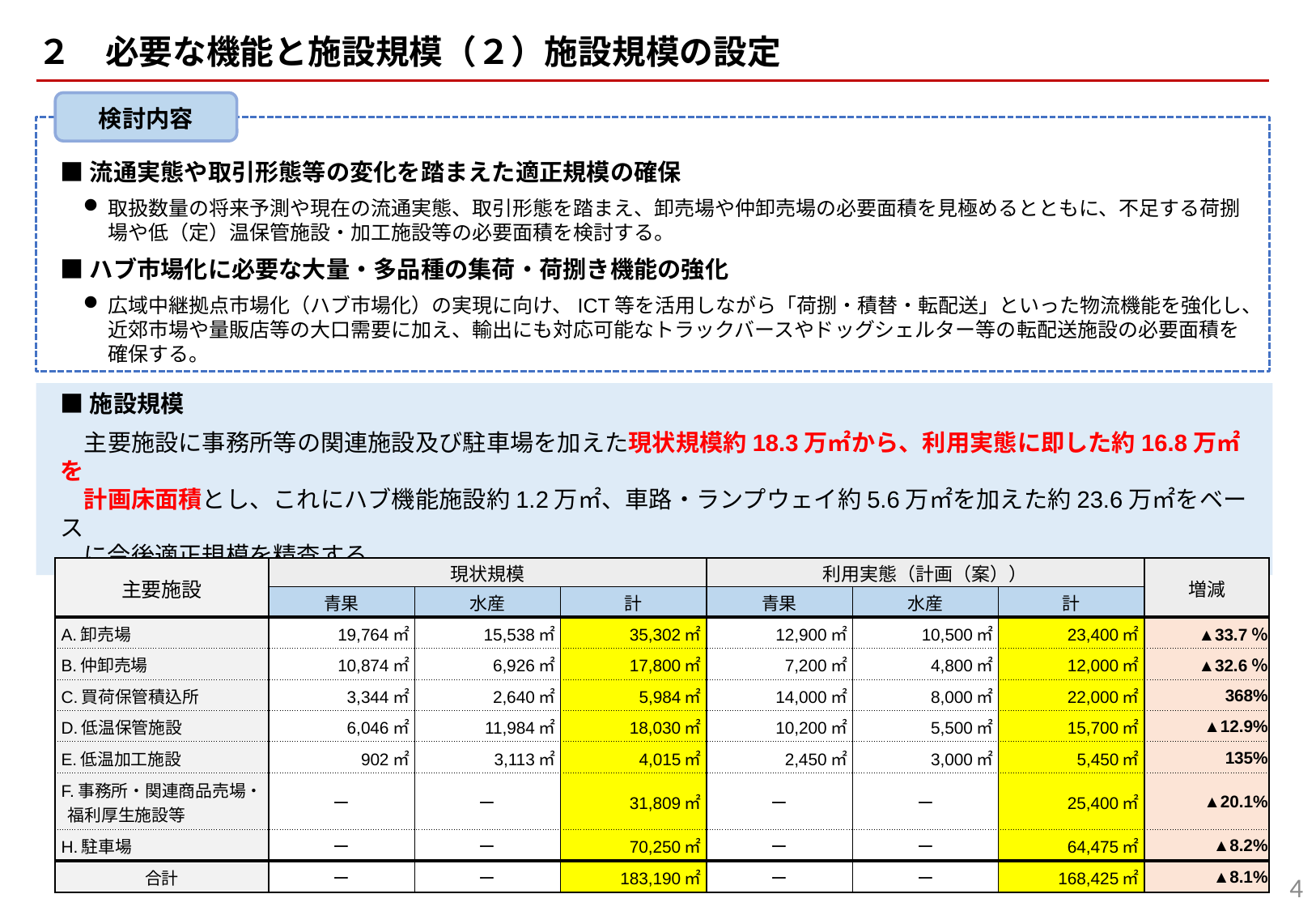

２　必要な機能と施設規模（２）施設規模の設定
検討内容

■流通実態や取引形態等の変化を踏まえた適正規模の確保
取扱数量の将来予測や現在の流通実態、取引形態を踏まえ、卸売場や仲卸売場の必要面積を見極めるとともに、不足する荷捌場や低（定）温保管施設・加工施設等の必要面積を検討する。
■ハブ市場化に必要な大量・多品種の集荷・荷捌き機能の強化
広域中継拠点市場化（ハブ市場化）の実現に向け、ICT等を活用しながら「荷捌・積替・転配送」といった物流機能を強化し、近郊市場や量販店等の大口需要に加え、輸出にも対応可能なトラックバースやドッグシェルター等の転配送施設の必要面積を確保する。
■施設規模
　主要施設に事務所等の関連施設及び駐車場を加えた現状規模約18.3万㎡から、利用実態に即した約16.8万㎡を
　計画床面積とし、これにハブ機能施設約1.2万㎡、車路・ランプウェイ約5.6万㎡を加えた約23.6万㎡をベース
　に今後適正規模を精査する。
　■施設別床面積比較
| 主要施設 | 現状規模 |  |  | 利用実態（計画（案）） |  |  | 増減 |
| --- | --- | --- | --- | --- | --- | --- | --- |
|  | 青果 | 水産 | 計 | 青果 | 水産 | 計 |  |
| A.卸売場 | 19,764㎡ | 15,538㎡ | 35,302㎡ | 12,900㎡ | 10,500㎡ | 23,400㎡ | ▲33.7％ |
| B.仲卸売場 | 10,874㎡ | 6,926㎡ | 17,800㎡ | 7,200㎡ | 4,800㎡ | 12,000㎡ | ▲32.6％ |
| C.買荷保管積込所 | 3,344㎡ | 2,640㎡ | 5,984㎡ | 14,000㎡ | 8,000㎡ | 22,000㎡ | 368% |
| D.低温保管施設 | 6,046㎡ | 11,984㎡ | 18,030㎡ | 10,200㎡ | 5,500㎡ | 15,700㎡ | ▲12.9% |
| E.低温加工施設 | 902㎡ | 3,113㎡ | 4,015㎡ | 2,450㎡ | 3,000㎡ | 5,450㎡ | 135% |
| F.事務所・関連商品売場・ 福利厚生施設等 | ー | ー | 31,809㎡ | ー | ー | 25,400㎡ | ▲20.1% |
| H.駐車場 | ー | ー | 70,250㎡ | ー | ー | 64,475㎡ | ▲8.2% |
| 合計 | ー | ー | 183,190㎡ | ー | ー | 168,425㎡ | ▲8.1% |
4